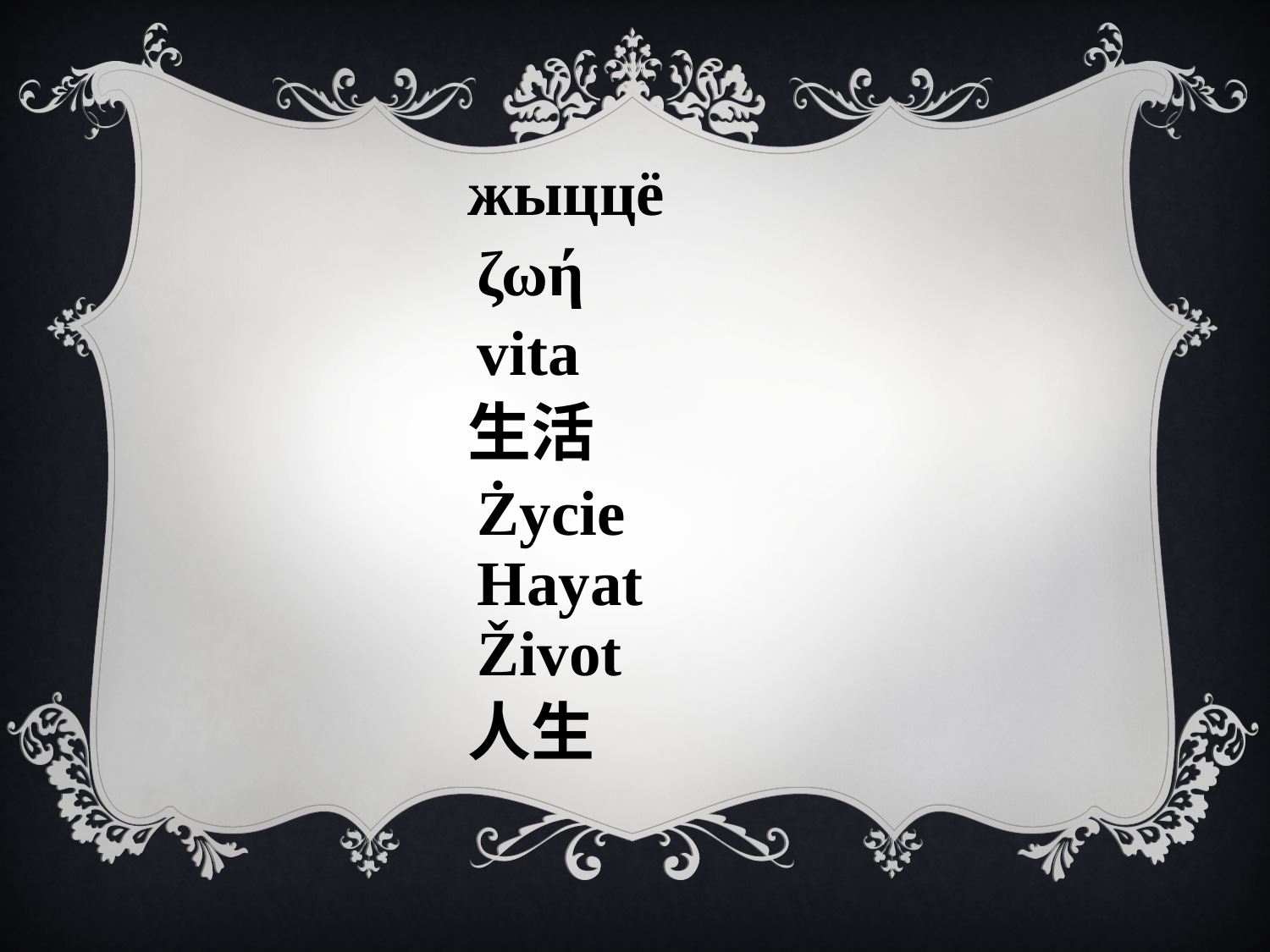

жыццё

ζωή

vita

生活

Życie

Hayat

Život

人生